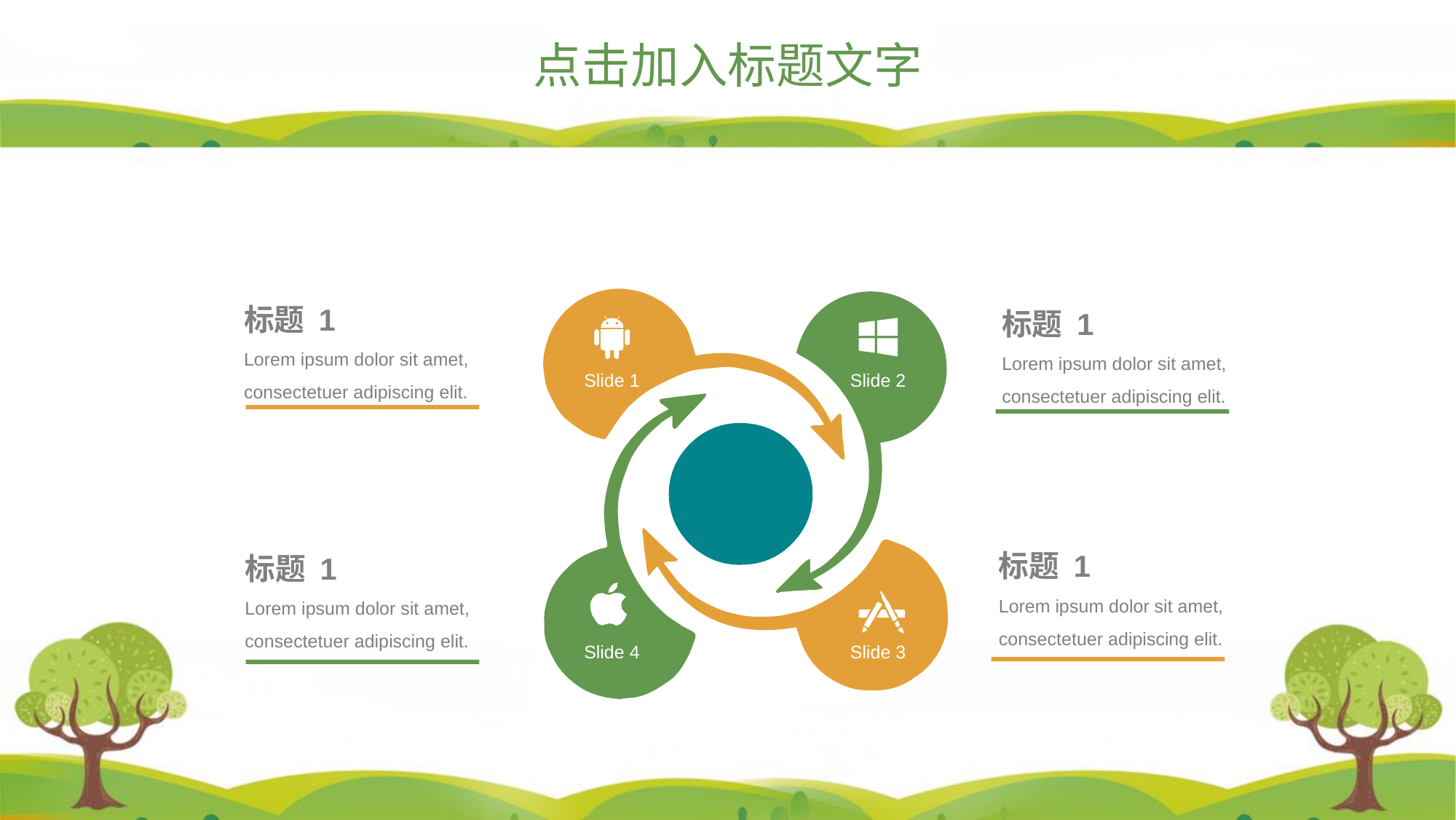

点击加入标题文字
标题 1
Lorem ipsum dolor sit amet, consectetuer adipiscing elit.
标题 1
Lorem ipsum dolor sit amet, consectetuer adipiscing elit.

Slide 1
Slide 2

标题 1
Lorem ipsum dolor sit amet, consectetuer adipiscing elit.
标题 1
Lorem ipsum dolor sit amet, consectetuer adipiscing elit.

Slide 4
Slide 3